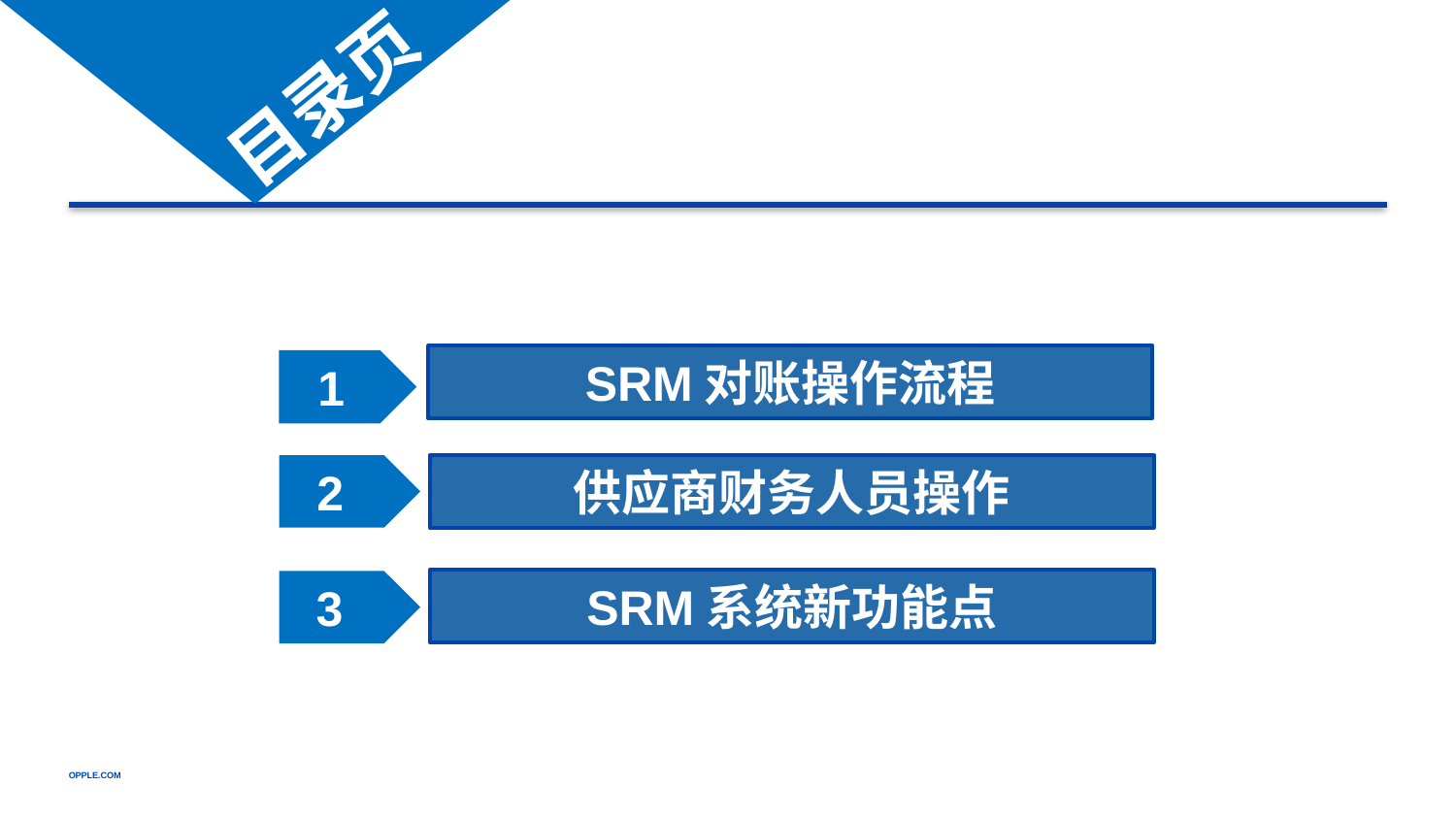

目录页
SRM对账操作流程

1
供应商财务人员操作

2
SRM系统新功能点

3